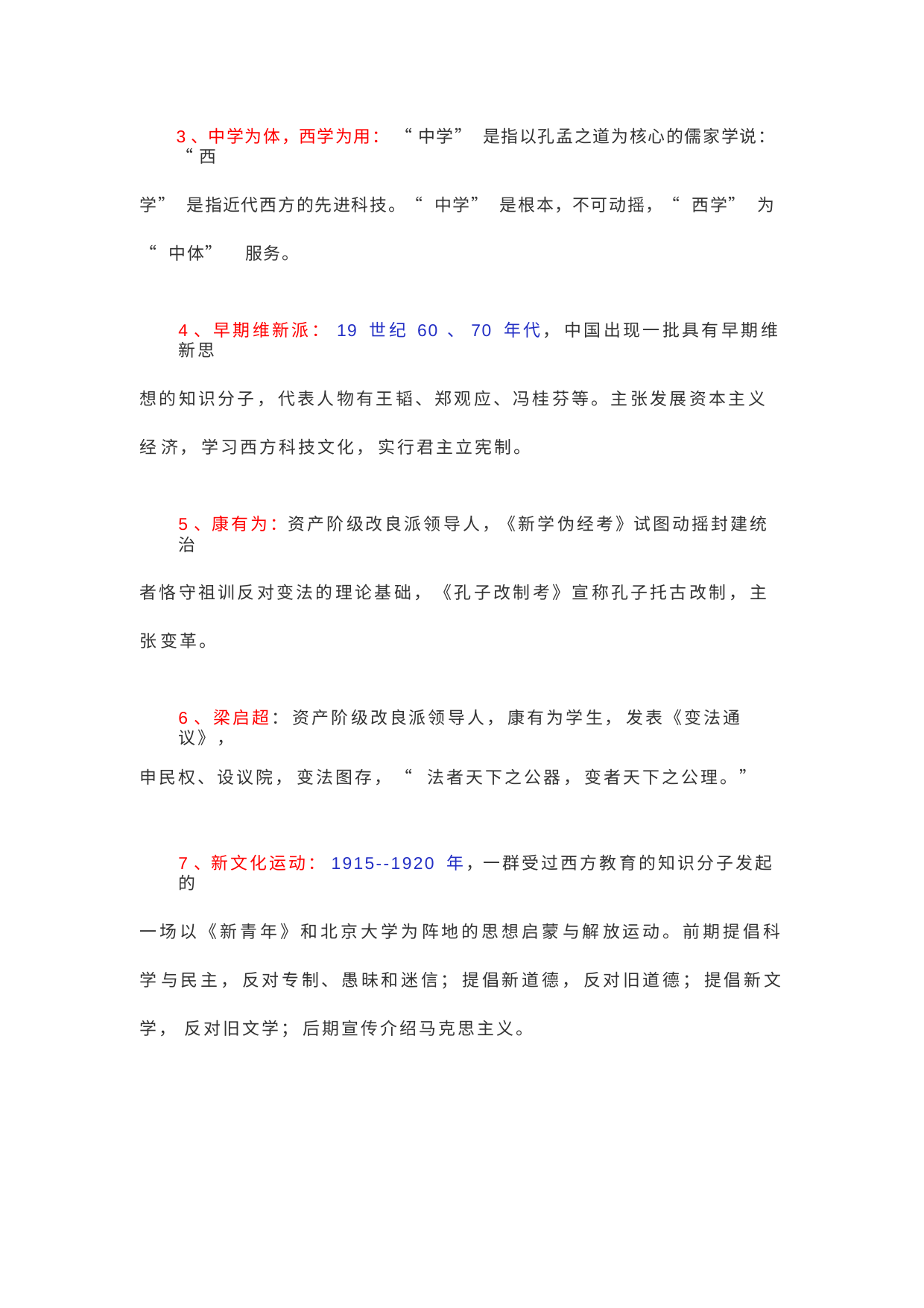

3、中学为体，西学为用：“中学”是指以孔孟之道为核心的儒家学说：“西
学”是指近代西方的先进科技。“中学”是根本，不可动摇，“西学”为“中体” 服务。
4、早期维新派： 19 世纪 60 、70 年代， 中国出现一批具有早期维新思
想的知识分子， 代表人物有王韬、郑观应、冯桂芬等。主张发展资本主义经 济， 学习西方科技文化， 实行君主立宪制。
5、康有为：资产阶级改良派领导人，《新学伪经考》试图动摇封建统治
者恪守祖训反对变法的理论基础， 《孔子改制考》宣称孔子托古改制， 主张 变革。
6、梁启超： 资产阶级改良派领导人， 康有为学生， 发表《变法通议》，

申民权、设议院， 变法图存， “ 法者天下之公器， 变者天下之公理。”
7、新文化运动：1915--1920 年，一群受过西方教育的知识分子发起的
一场以《新青年》和北京大学为阵地的思想启蒙与解放运动。前期提倡科学 与民主， 反对专制、愚昧和迷信； 提倡新道德， 反对旧道德； 提倡新文学，  反对旧文学； 后期宣传介绍马克思主义。